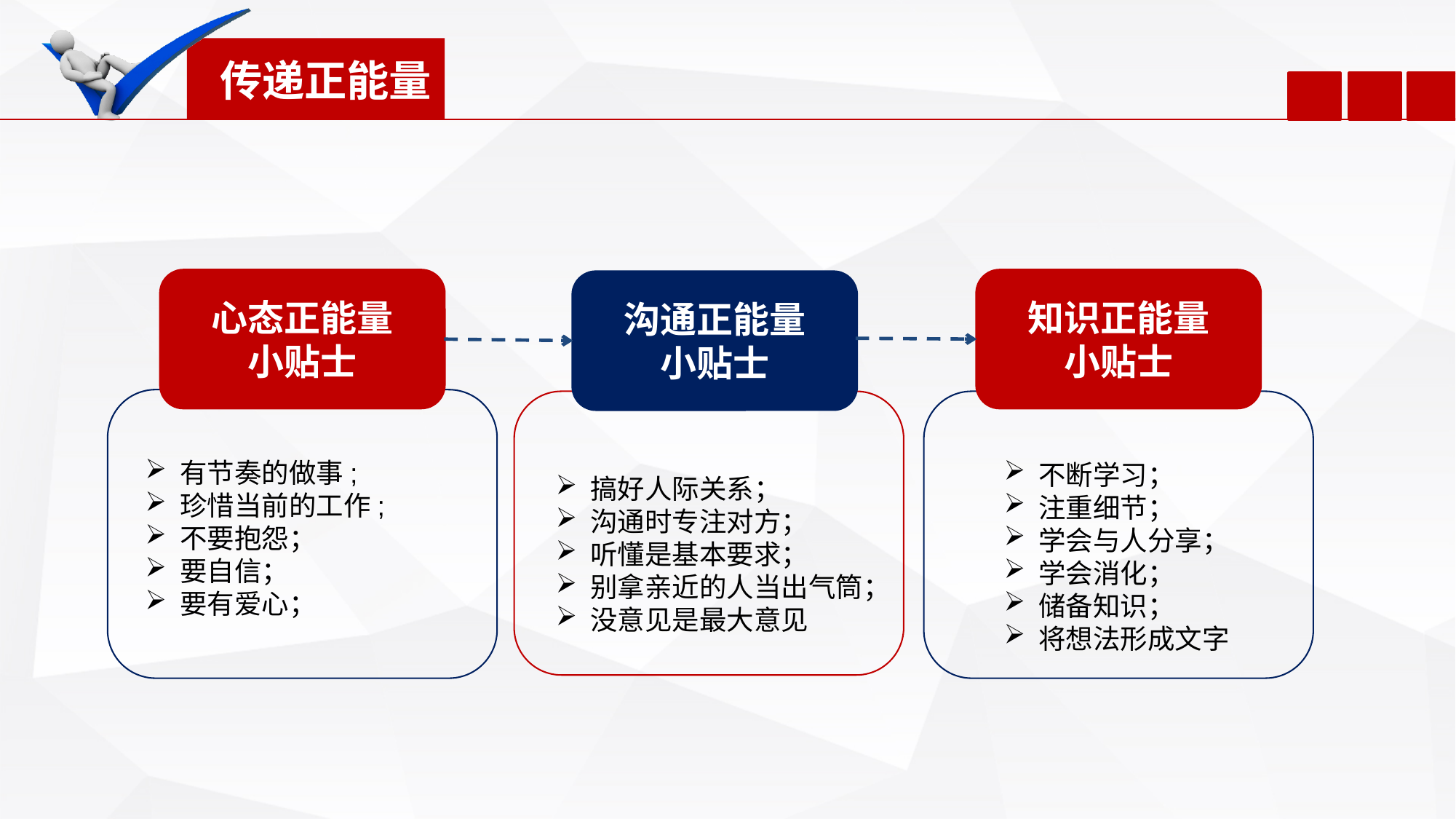

心态正能量
小贴士
知识正能量
小贴士
沟通正能量
小贴士

 有节奏的做事;
 珍惜当前的工作;
 不要抱怨；
 要自信；
 要有爱心；

 不断学习；
 注重细节；
 学会与人分享；
 学会消化；
 储备知识；
 将想法形成文字
 搞好人际关系；
 沟通时专注对方；
 听懂是基本要求；
 别拿亲近的人当出气筒；
 没意见是最大意见